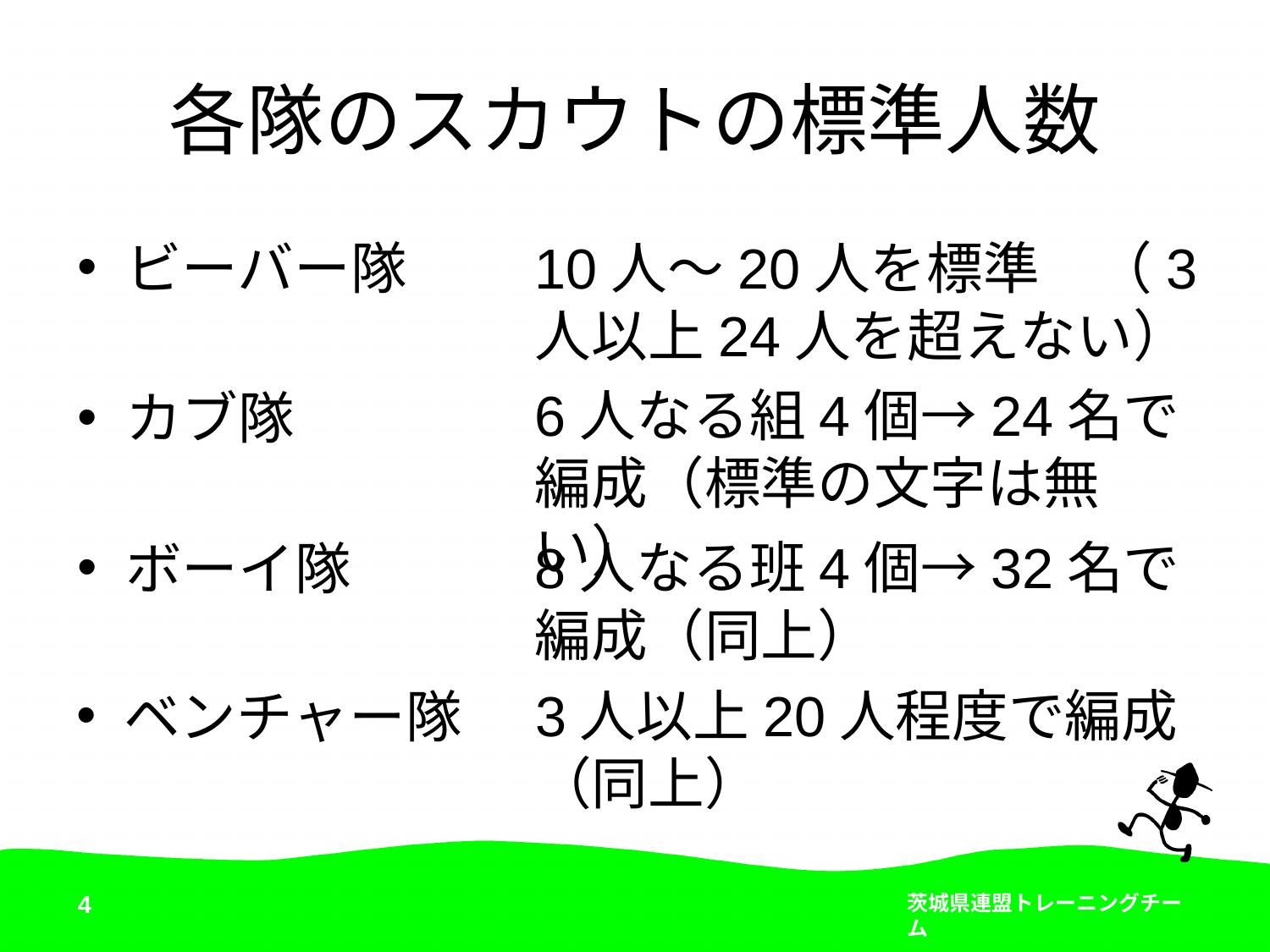

# 各隊のスカウトの標準人数
ビーバー隊
10人〜20人を標準　（3人以上24人を超えない）
6人なる組4個→24名で編成（標準の文字は無い）

カブ隊
8人なる班4個→32名で編成（同上）

ボーイ隊
3人以上20人程度で編成（同上）

ベンチャー隊
4
茨城県連盟トレーニングチーム